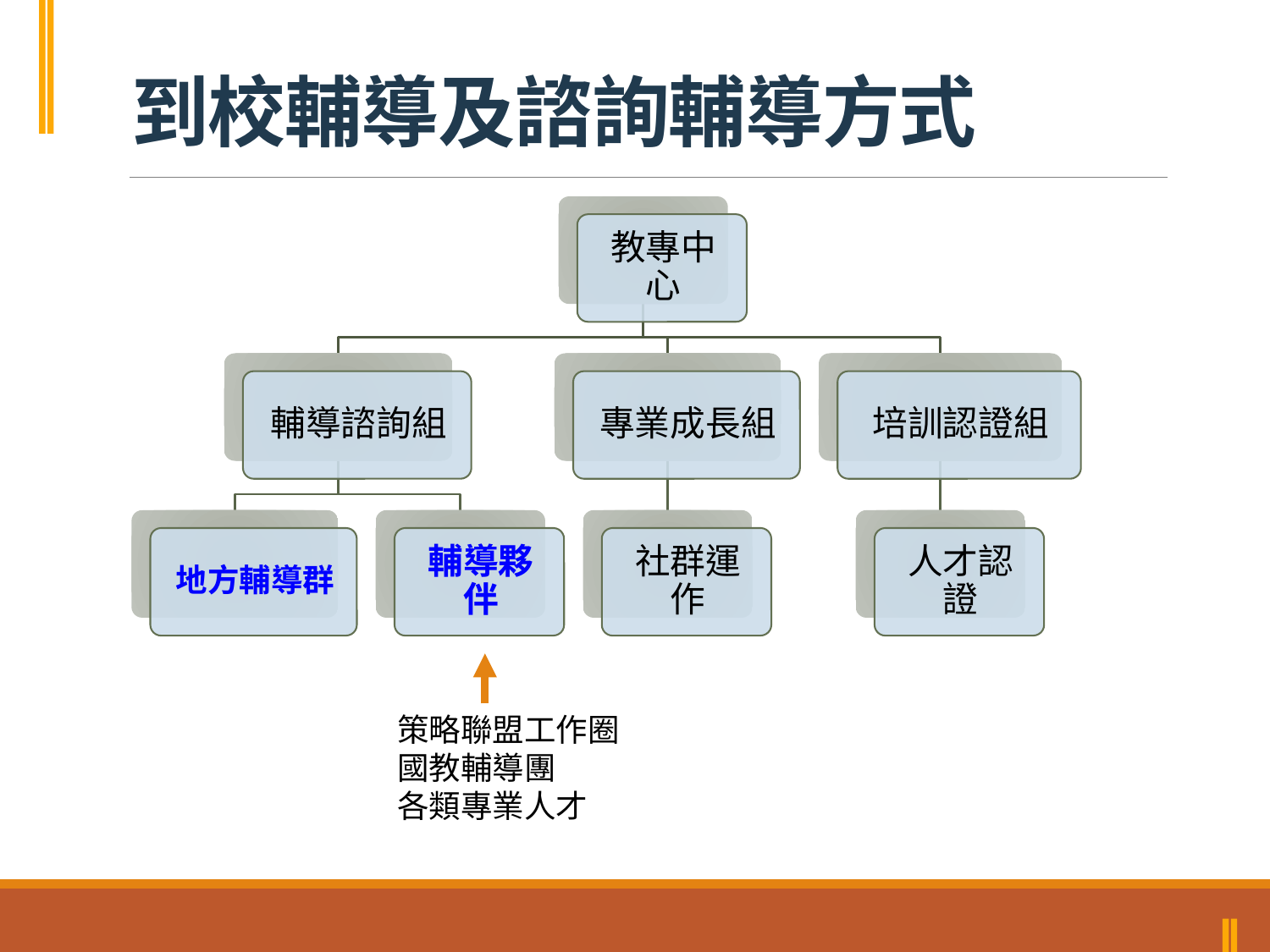

到校輔導及諮詢輔導方式
教專中心
輔導諮詢組
地方輔導群
輔導夥伴
專業成長組
社群運作
培訓認證組
人才認證
策略聯盟工作圈
國教輔導團
各類專業人才